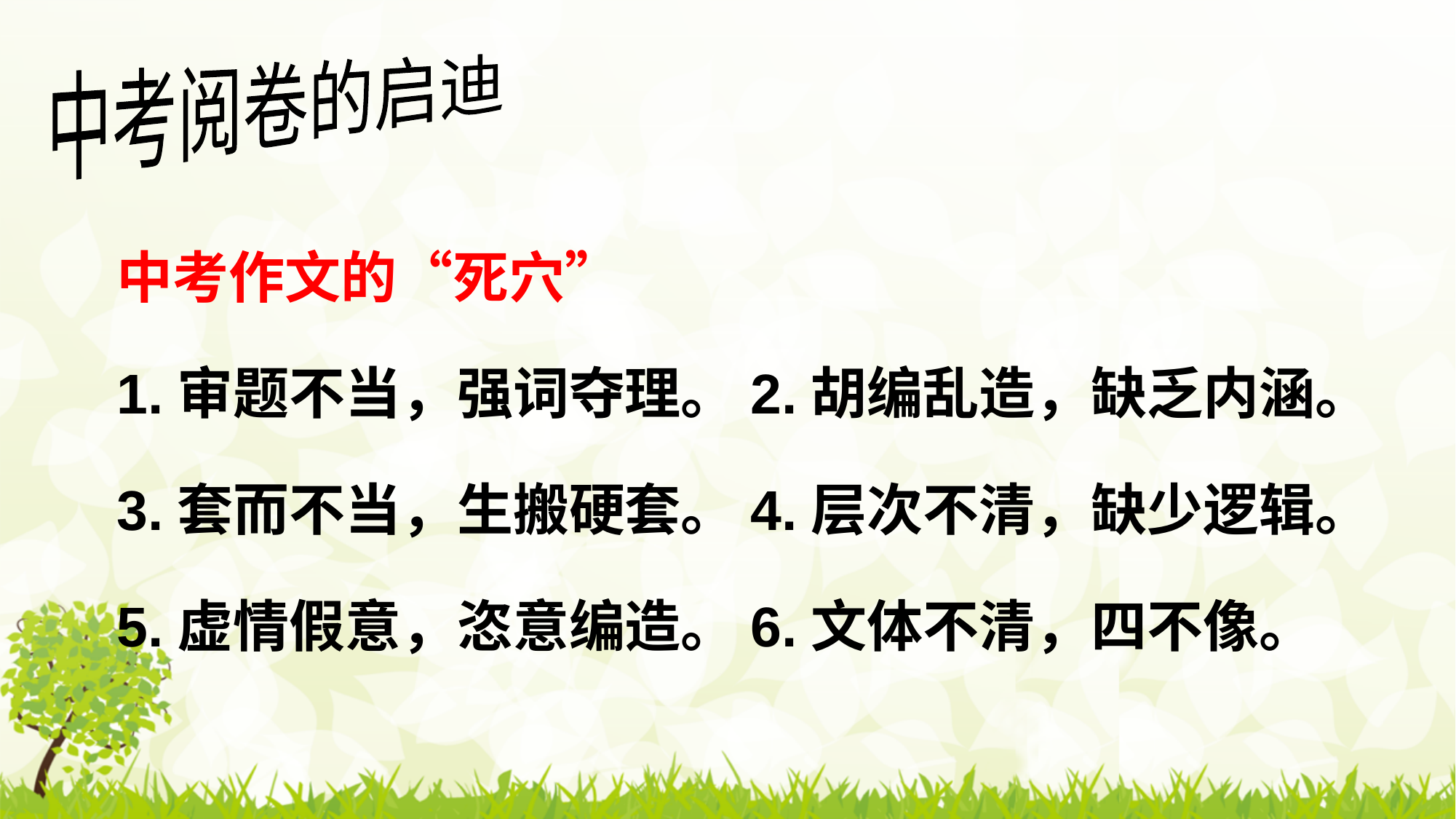

中考阅卷的启迪
中考作文的“死穴”
1.审题不当，强词夺理。2.胡编乱造，缺乏内涵。
3.套而不当，生搬硬套。4.层次不清，缺少逻辑。
5.虚情假意，恣意编造。6.文体不清，四不像。